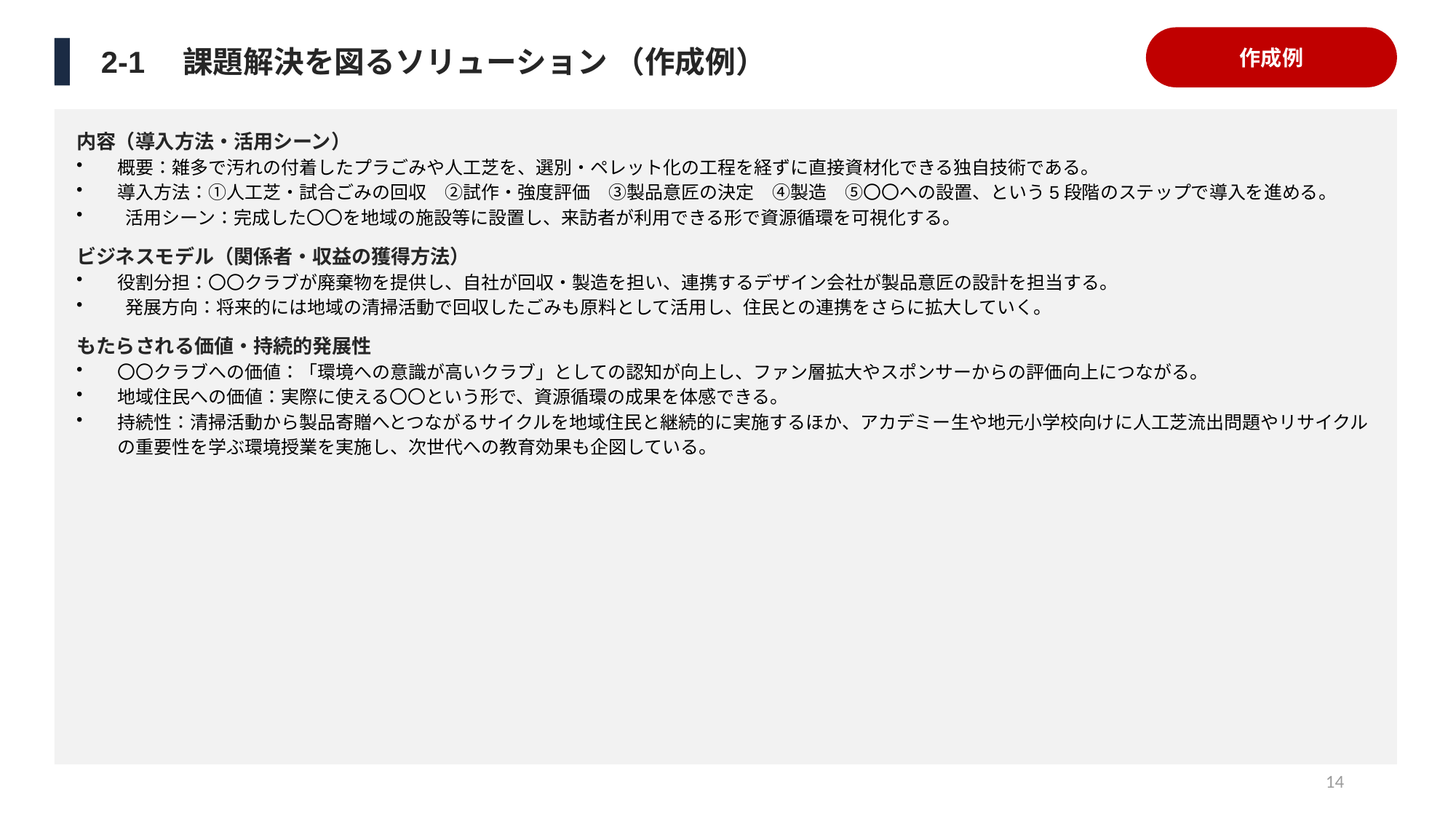

作成例
2-1　課題解決を図るソリューション （作成例）

内容（導入方法・活用シーン）
概要：雑多で汚れの付着したプラごみや人工芝を、選別・ペレット化の工程を経ずに直接資材化できる独自技術である。
導入方法：①人工芝・試合ごみの回収　②試作・強度評価　③製品意匠の決定　④製造　⑤〇〇への設置、という5段階のステップで導入を進める。
 活用シーン：完成した〇〇を地域の施設等に設置し、来訪者が利用できる形で資源循環を可視化する。

ビジネスモデル（関係者・収益の獲得方法）
役割分担：〇〇クラブが廃棄物を提供し、自社が回収・製造を担い、連携するデザイン会社が製品意匠の設計を担当する。
 発展方向：将来的には地域の清掃活動で回収したごみも原料として活用し、住民との連携をさらに拡大していく。

もたらされる価値・持続的発展性
〇〇クラブへの価値：「環境への意識が高いクラブ」としての認知が向上し、ファン層拡大やスポンサーからの評価向上につながる。
地域住民への価値：実際に使える〇〇という形で、資源循環の成果を体感できる。
持続性：清掃活動から製品寄贈へとつながるサイクルを地域住民と継続的に実施するほか、アカデミー生や地元小学校向けに人工芝流出問題やリサイクルの重要性を学ぶ環境授業を実施し、次世代への教育効果も企図している。
14